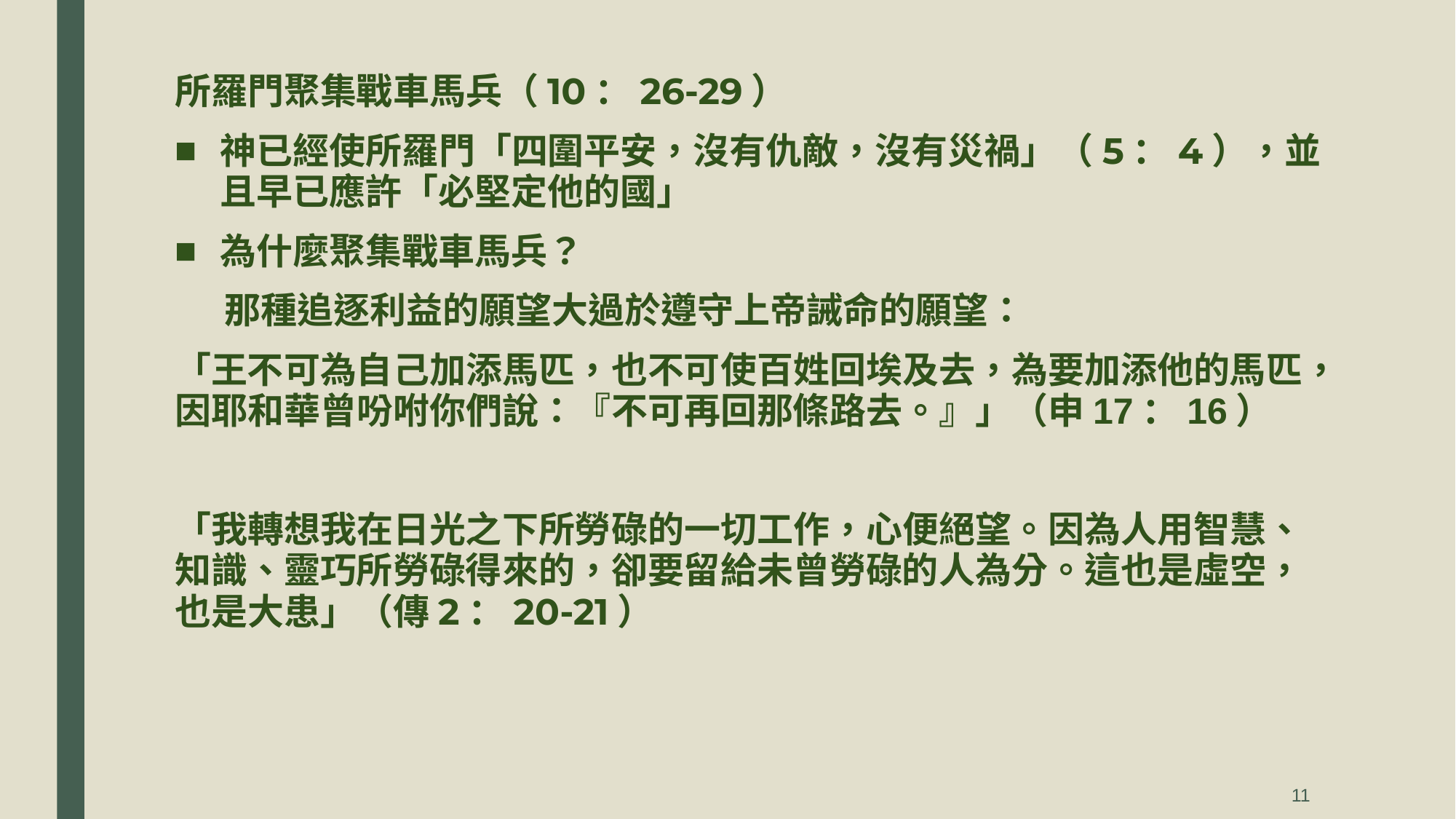

所羅門聚集戰車馬兵（10：26-29）
神已經使所羅門「四圍平安，沒有仇敵，沒有災禍」（5：4），並且早已應許「必堅定他的國」
為什麼聚集戰車馬兵？
     那種追逐利益的願望大過於遵守上帝誡命的願望：
「王不可為自己加添馬匹，也不可使百姓回埃及去，為要加添他的馬匹，因耶和華曾吩咐你們說：『不可再回那條路去。』」（申17：16）

「我轉想我在日光之下所勞碌的一切工作，心便絕望。因為人用智慧、知識、靈巧所勞碌得來的，卻要留給未曾勞碌的人為分。這也是虛空，也是大患」（傳2：20-21）
11